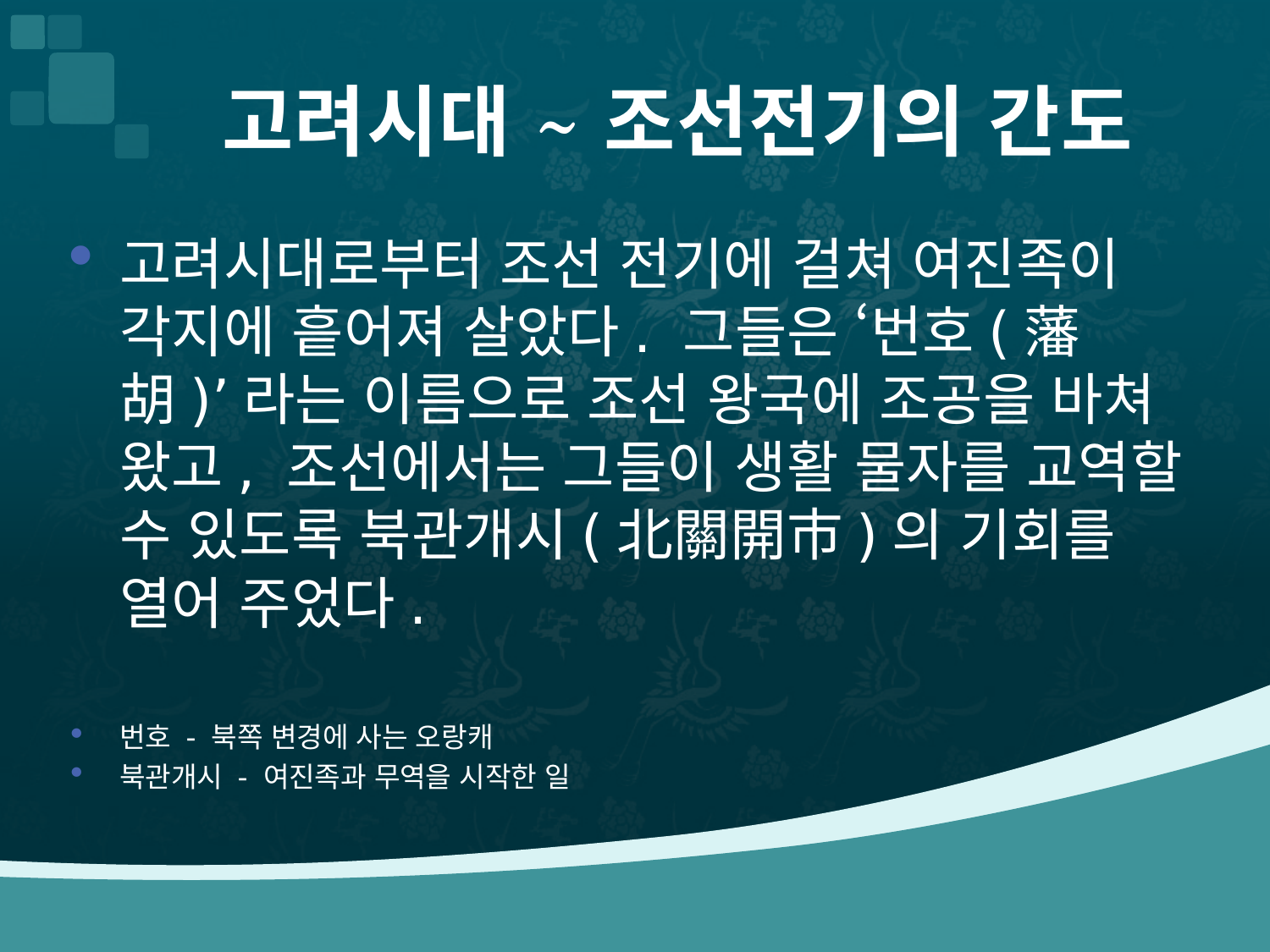

# 고려시대~조선전기의 간도
고려시대로부터 조선 전기에 걸쳐 여진족이 각지에 흩어져 살았다. 그들은 ‘번호(藩胡)’라는 이름으로 조선 왕국에 조공을 바쳐 왔고, 조선에서는 그들이 생활 물자를 교역할 수 있도록 북관개시(北關開市)의 기회를 열어 주었다.

번호 - 북쪽 변경에 사는 오랑캐
북관개시 - 여진족과 무역을 시작한 일